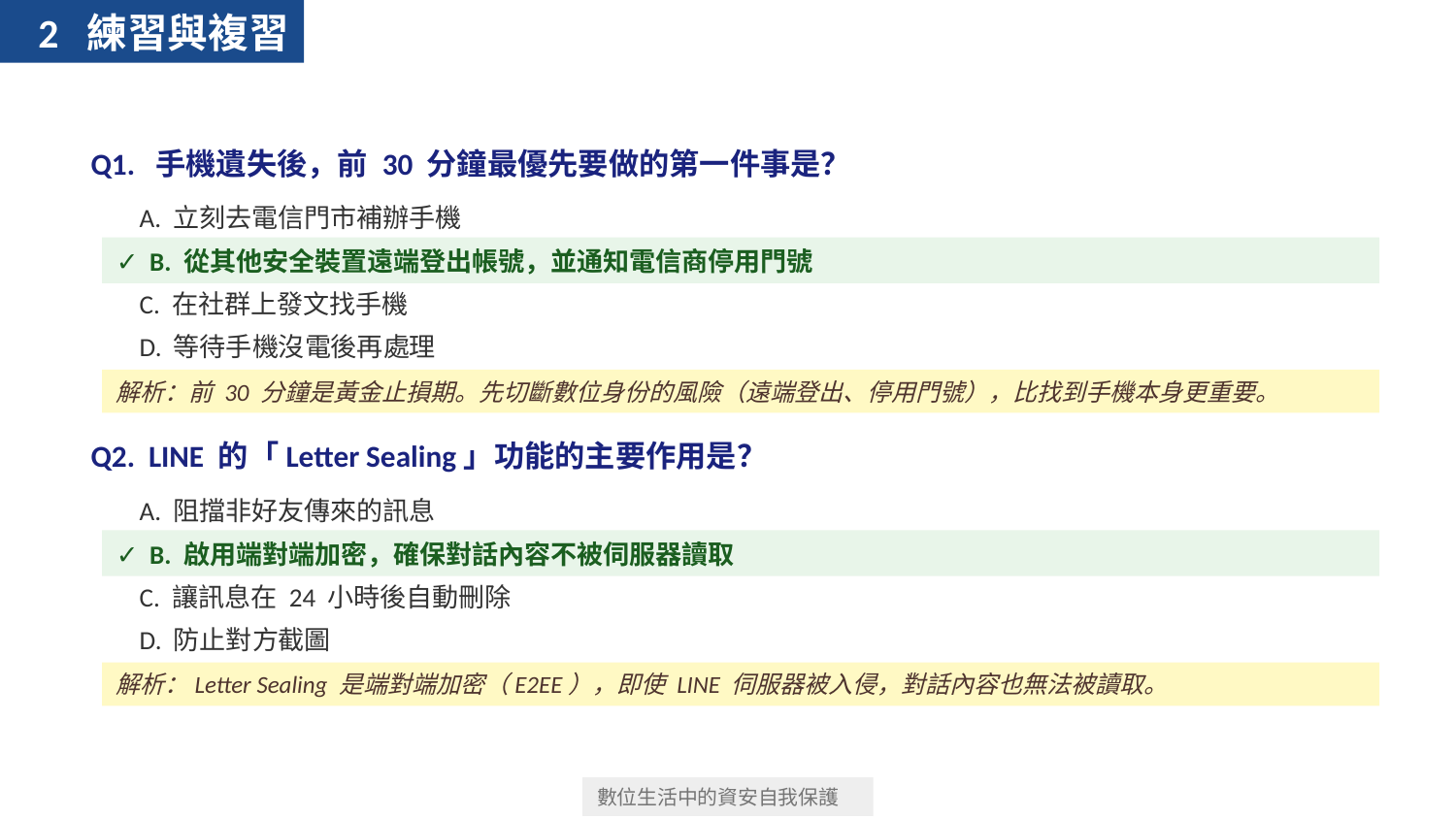

2  練習與複習
Q1.  手機遺失後，前 30 分鐘最優先要做的第一件事是？
    A. 立刻去電信門市補辦手機
✓  B. 從其他安全裝置遠端登出帳號，並通知電信商停用門號
    C. 在社群上發文找手機
    D. 等待手機沒電後再處理
解析：前 30 分鐘是黃金止損期。先切斷數位身份的風險（遠端登出、停用門號），比找到手機本身更重要。
Q2.  LINE 的「Letter Sealing」功能的主要作用是？
    A. 阻擋非好友傳來的訊息
✓  B. 啟用端對端加密，確保對話內容不被伺服器讀取
    C. 讓訊息在 24 小時後自動刪除
    D. 防止對方截圖
解析：Letter Sealing 是端對端加密（E2EE），即使 LINE 伺服器被入侵，對話內容也無法被讀取。
數位生活中的資安自我保護